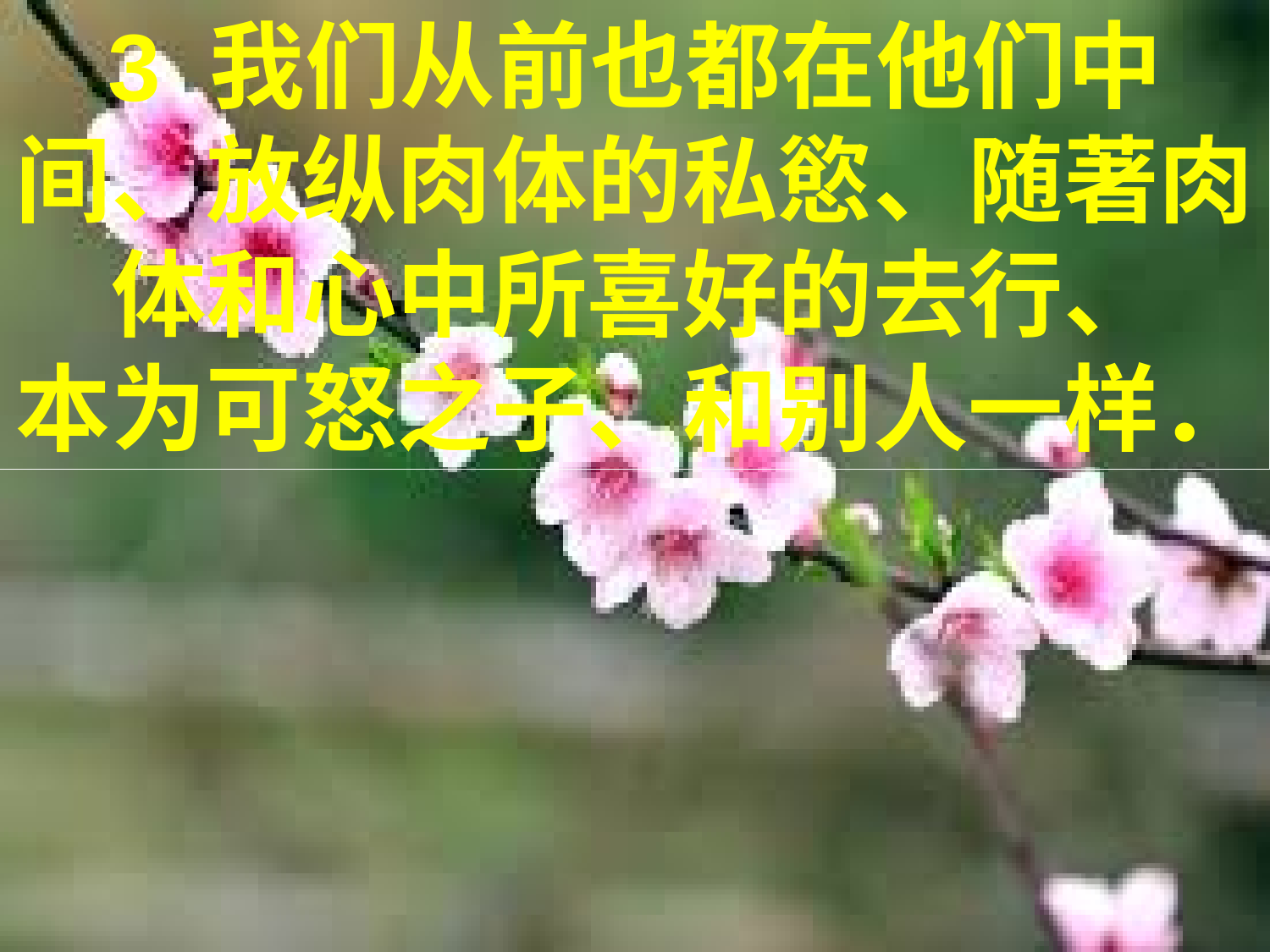

3 我们从前也都在他们中间、放纵肉体的私慾、随著肉体和心中所喜好的去行、
本为可怒之子、和别人一样．